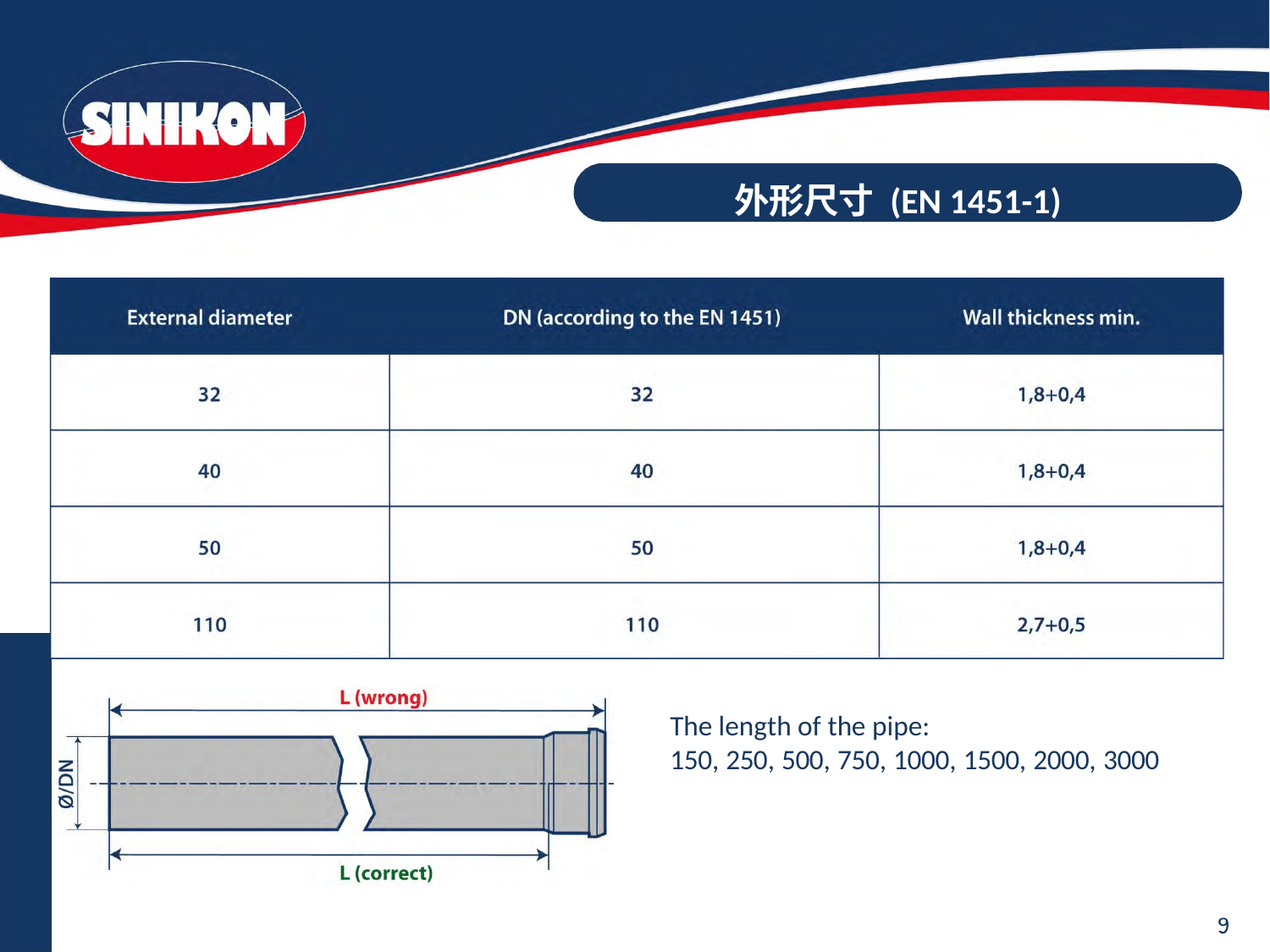

# 外形尺寸 (EN 1451-1)

The length of the pipe:
150, 250, 500, 750, 1000, 1500, 2000, 3000
9